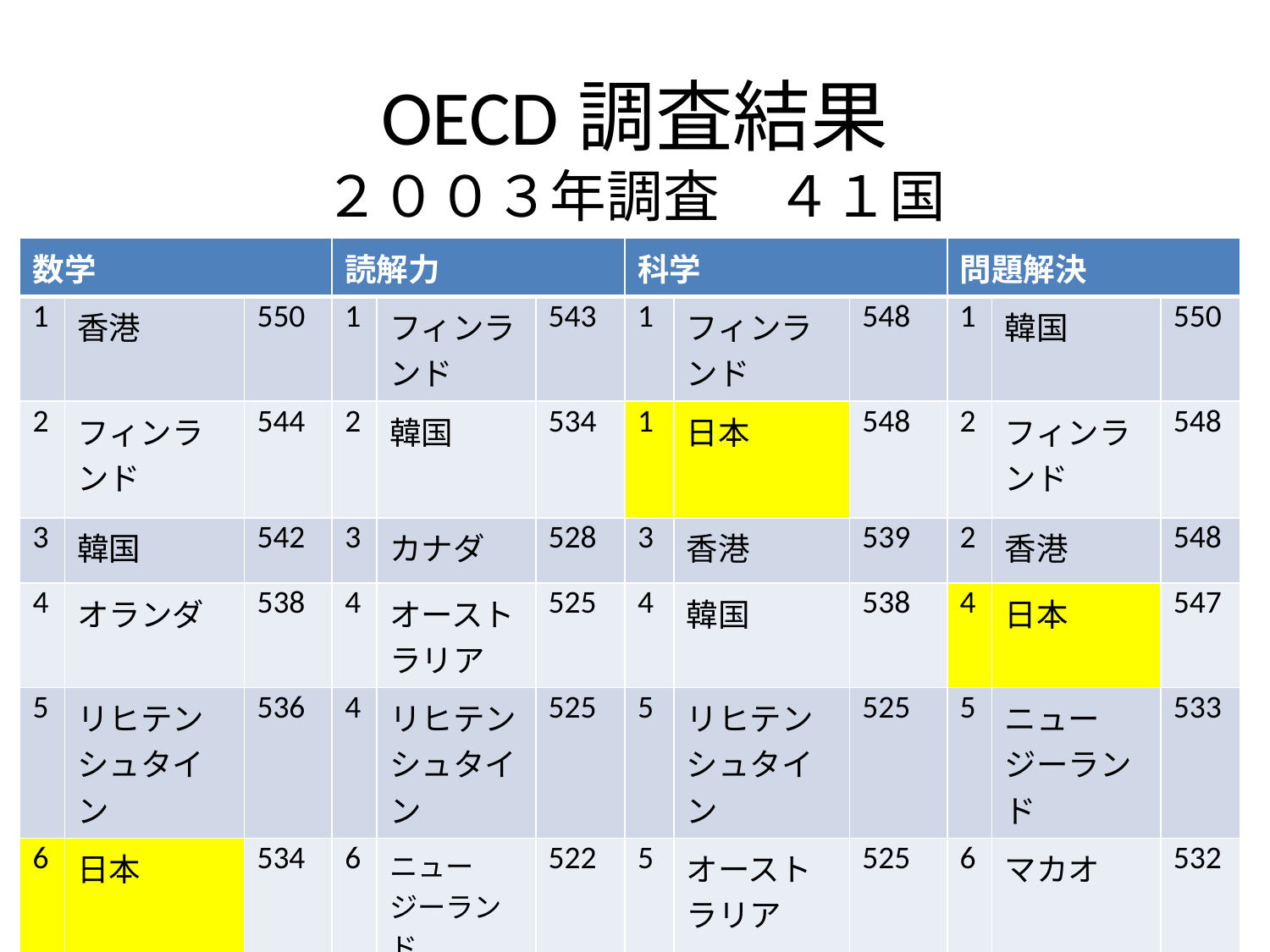

# OECD調査結果 ２００３年調査　４１国
| 数学 |  |  | 読解力 |  |  | 科学 |  |  | 問題解決 |  |  |
| --- | --- | --- | --- | --- | --- | --- | --- | --- | --- | --- | --- |
| 1 | 香港 | 550 | 1 | フィンランド | 543 | 1 | フィンランド | 548 | 1 | 韓国 | 550 |
| 2 | フィンランド | 544 | 2 | 韓国 | 534 | 1 | 日本 | 548 | 2 | フィンランド | 548 |
| 3 | 韓国 | 542 | 3 | カナダ | 528 | 3 | 香港 | 539 | 2 | 香港 | 548 |
| 4 | オランダ | 538 | 4 | オーストラリア | 525 | 4 | 韓国 | 538 | 4 | 日本 | 547 |
| 5 | リヒテンシュタイン | 536 | 4 | リヒテンシュタイン | 525 | 5 | リヒテンシュタイン | 525 | 5 | ニュージーランド | 533 |
| 6 | 日本 | 534 | 6 | ニュージーランド | 522 | 5 | オーストラリア | 525 | 6 | マカオ | 532 |